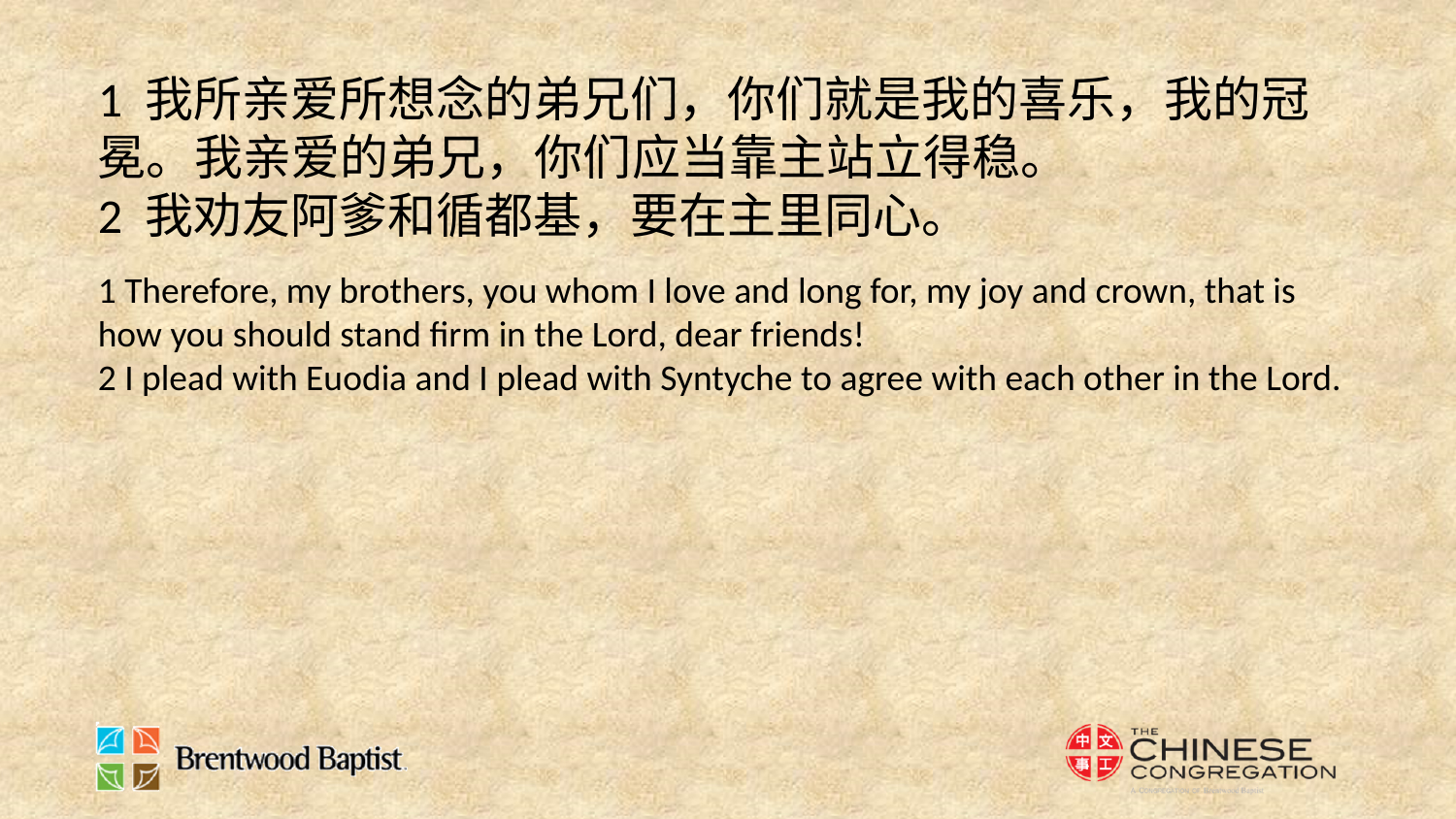

1 我所亲爱所想念的弟兄们，你们就是我的喜乐，我的冠冕。我亲爱的弟兄，你们应当靠主站立得稳。
2 我劝友阿爹和循都基，要在主里同心。

1 Therefore, my brothers, you whom I love and long for, my joy and crown, that is how you should stand firm in the Lord, dear friends!
2 I plead with Euodia and I plead with Syntyche to agree with each other in the Lord.